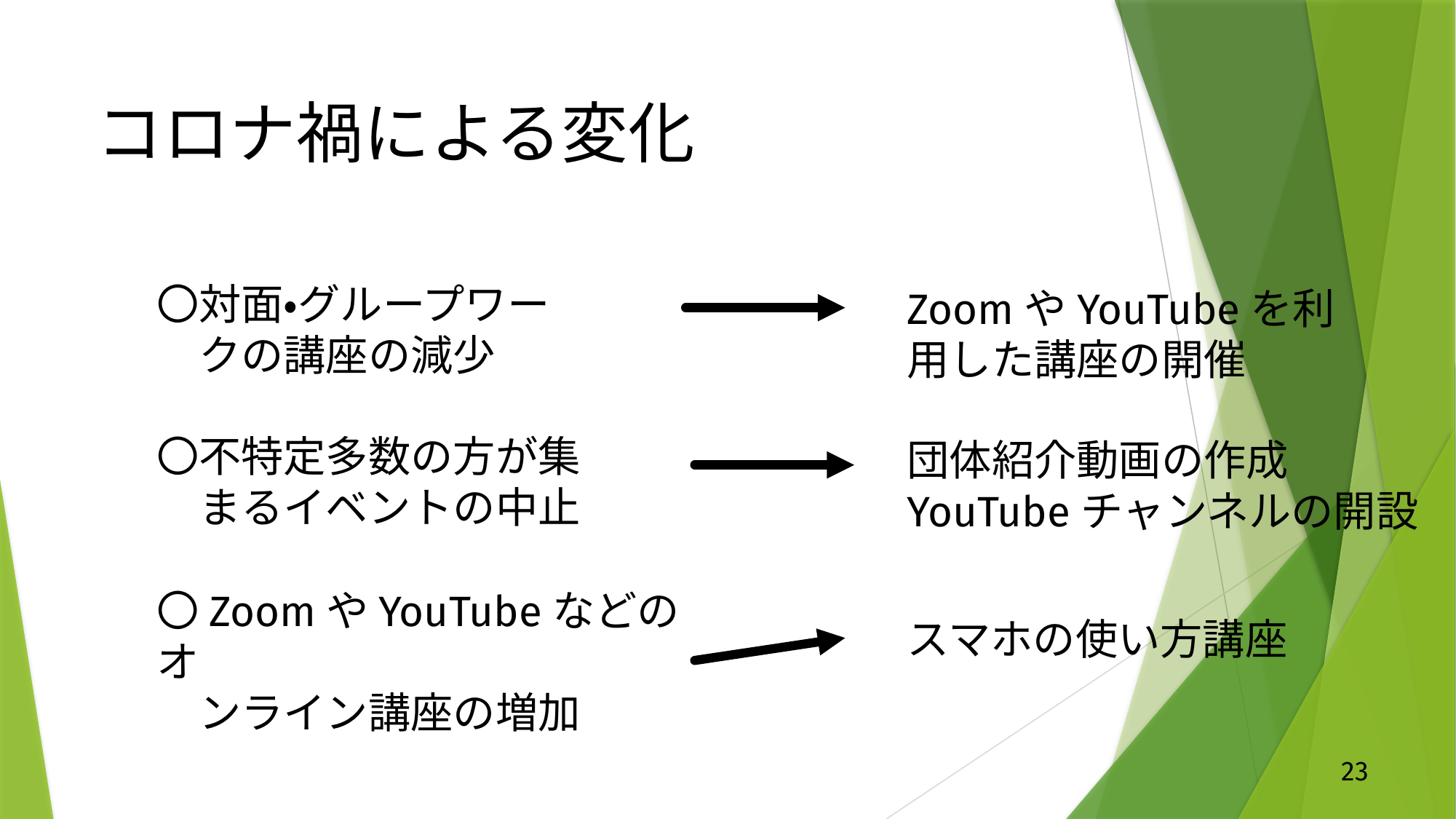

コロナ禍による変化
〇対面・グループワー
　クの講座の減少
ZoomやYouTubeを利用した講座の開催
〇不特定多数の方が集
　まるイベントの中止
団体紹介動画の作成
YouTubeチャンネルの開設
〇ZoomやYouTubeなどのオ
　ンライン講座の増加
スマホの使い方講座